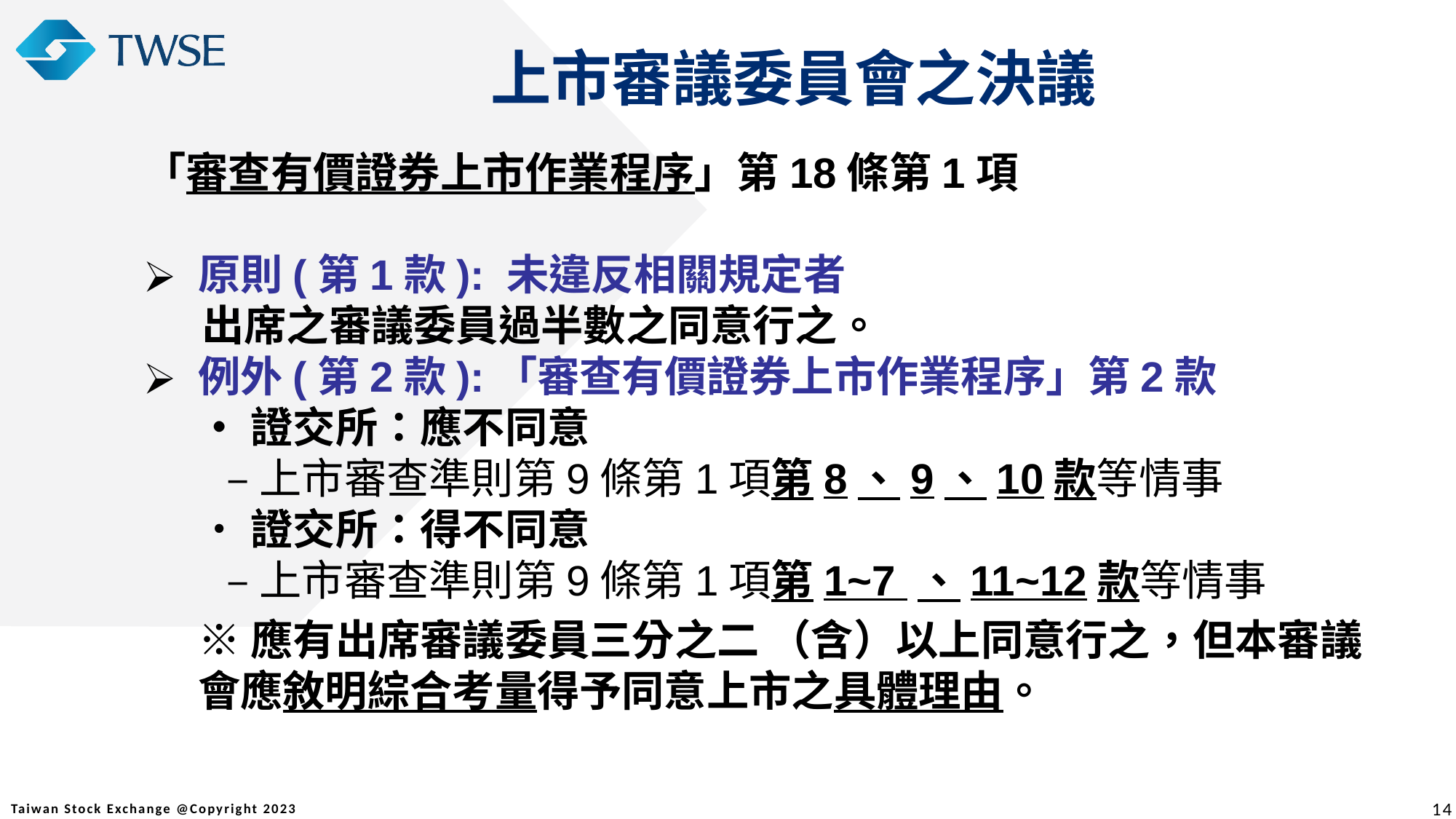

上市審議委員會之決議
「審查有價證券上市作業程序」第18條第1項

原則(第1款): 未違反相關規定者
     出席之審議委員過半數之同意行之。
例外(第2款):「審查有價證券上市作業程序」第2款
•證交所：應不同意
   –上市審查準則第9條第1項第8、9、10款等情事
•證交所：得不同意
   –上市審查準則第9條第1項第1~7 、11~12款等情事
※應有出席審議委員三分之二 （含）以上同意行之，但本審議會應敘明綜合考量得予同意上市之具體理由。
14